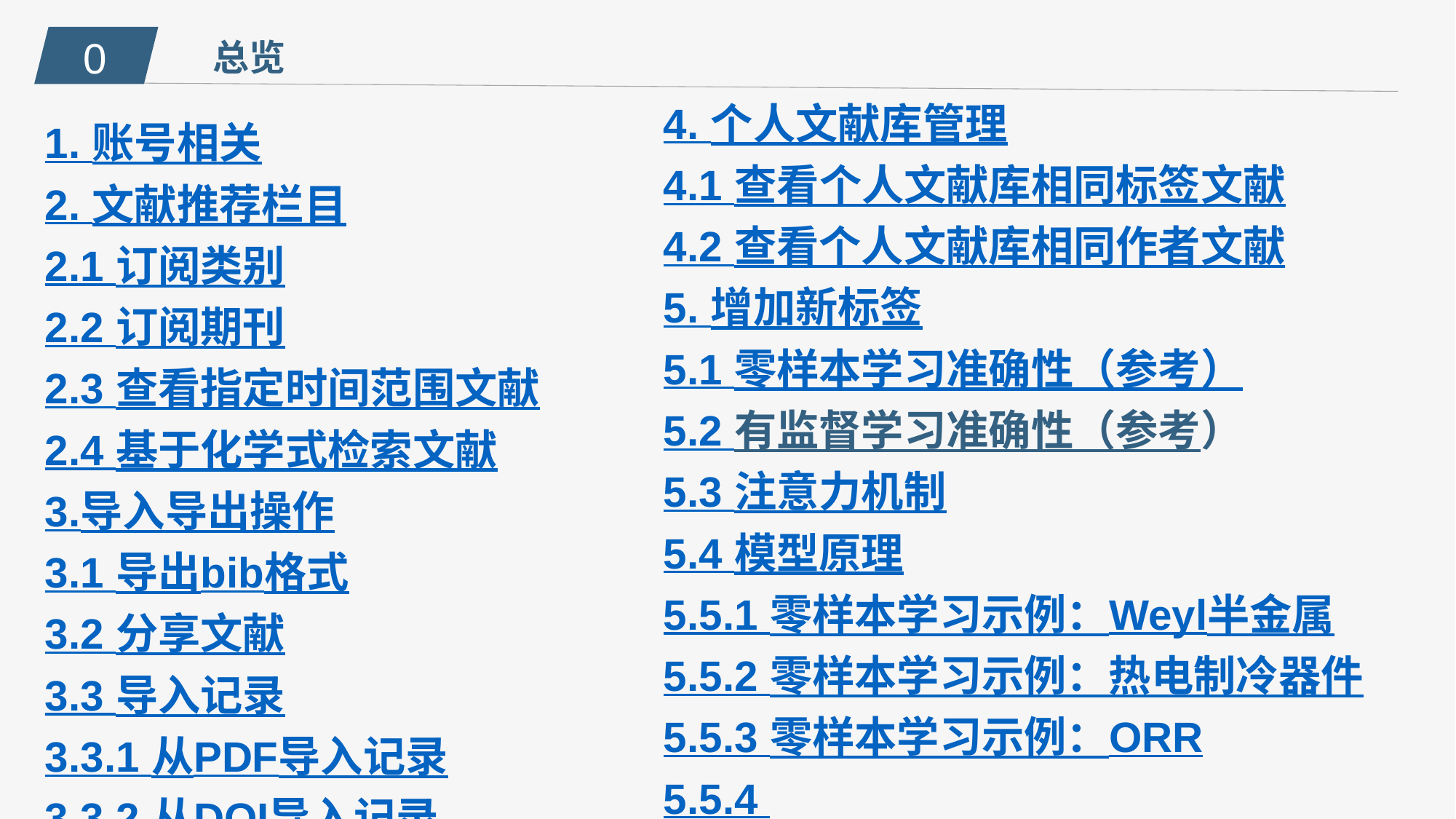

0

总览
4. 个人文献库管理
4.1 查看个人文献库相同标签文献
4.2 查看个人文献库相同作者文献
5. 增加新标签
5.1 零样本学习准确性（参考）
5.2 有监督学习准确性（参考）
5.3 注意力机制
5.4 模型原理
5.5.1 零样本学习示例：Weyl半金属
5.5.2 零样本学习示例：热电制冷器件
5.5.3 零样本学习示例：ORR
5.5.4 零样本学习示例：超快（时间分辨）电子显微镜
5.6 零样本学习要求
1. 账号相关
2. 文献推荐栏目
2.1 订阅类别
2.2 订阅期刊
2.3 查看指定时间范围文献
2.4 基于化学式检索文献
3.导入导出操作
3.1 导出bib格式
3.2 分享文献
3.3 导入记录
3.3.1 从PDF导入记录
3.3.2 从DOI导入记录